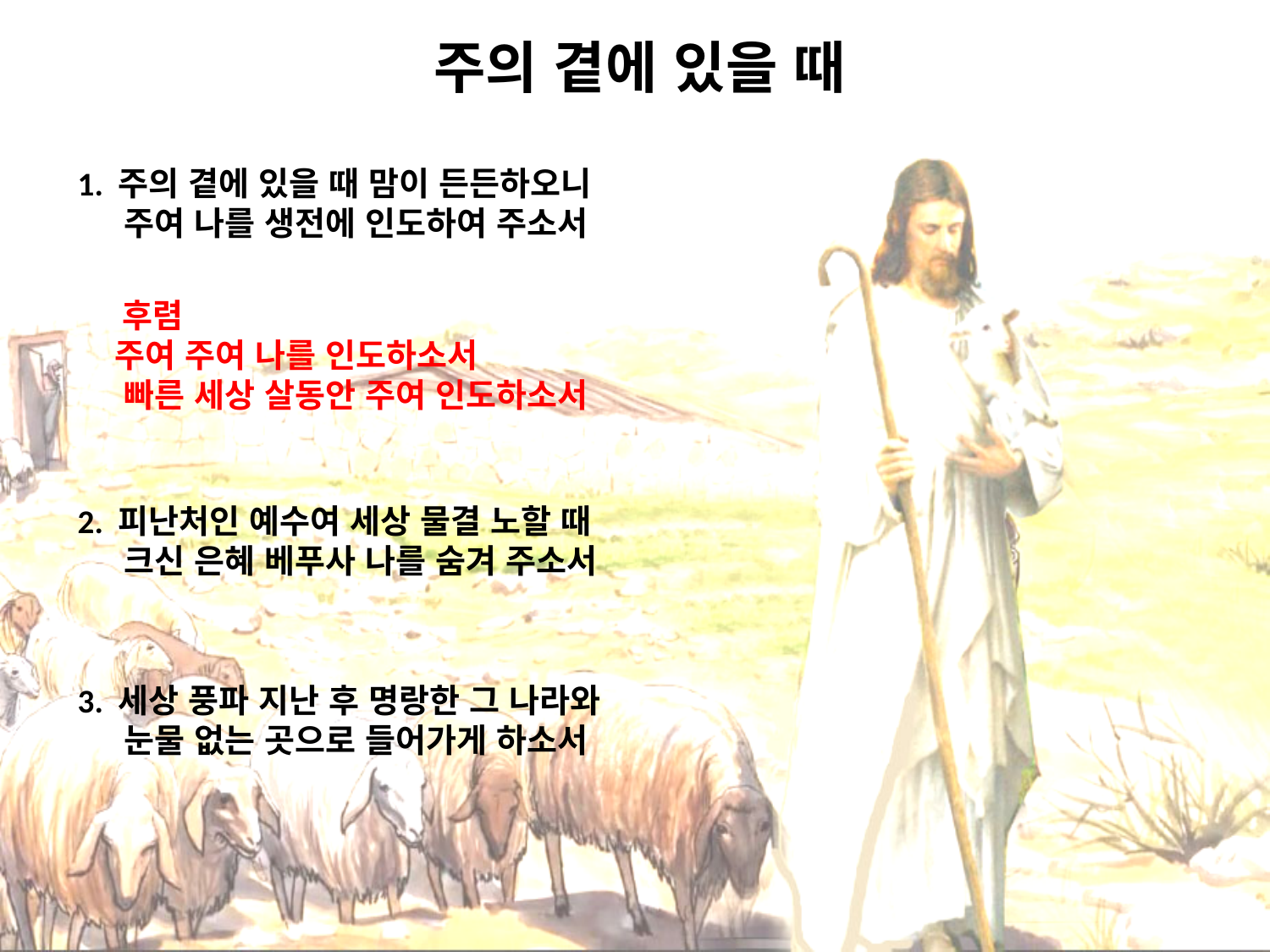

# 주의 곁에 있을 때
1. 주의 곁에 있을 때 맘이 든든하오니
     주여 나를 생전에 인도하여 주소서

    후렴
    주여 주여 나를 인도하소서
     빠른 세상 살동안 주여 인도하소서
2. 피난처인 예수여 세상 물결 노할 때
     크신 은혜 베푸사 나를 숨겨 주소서

3. 세상 풍파 지난 후 명랑한 그 나라와
     눈물 없는 곳으로 들어가게 하소서